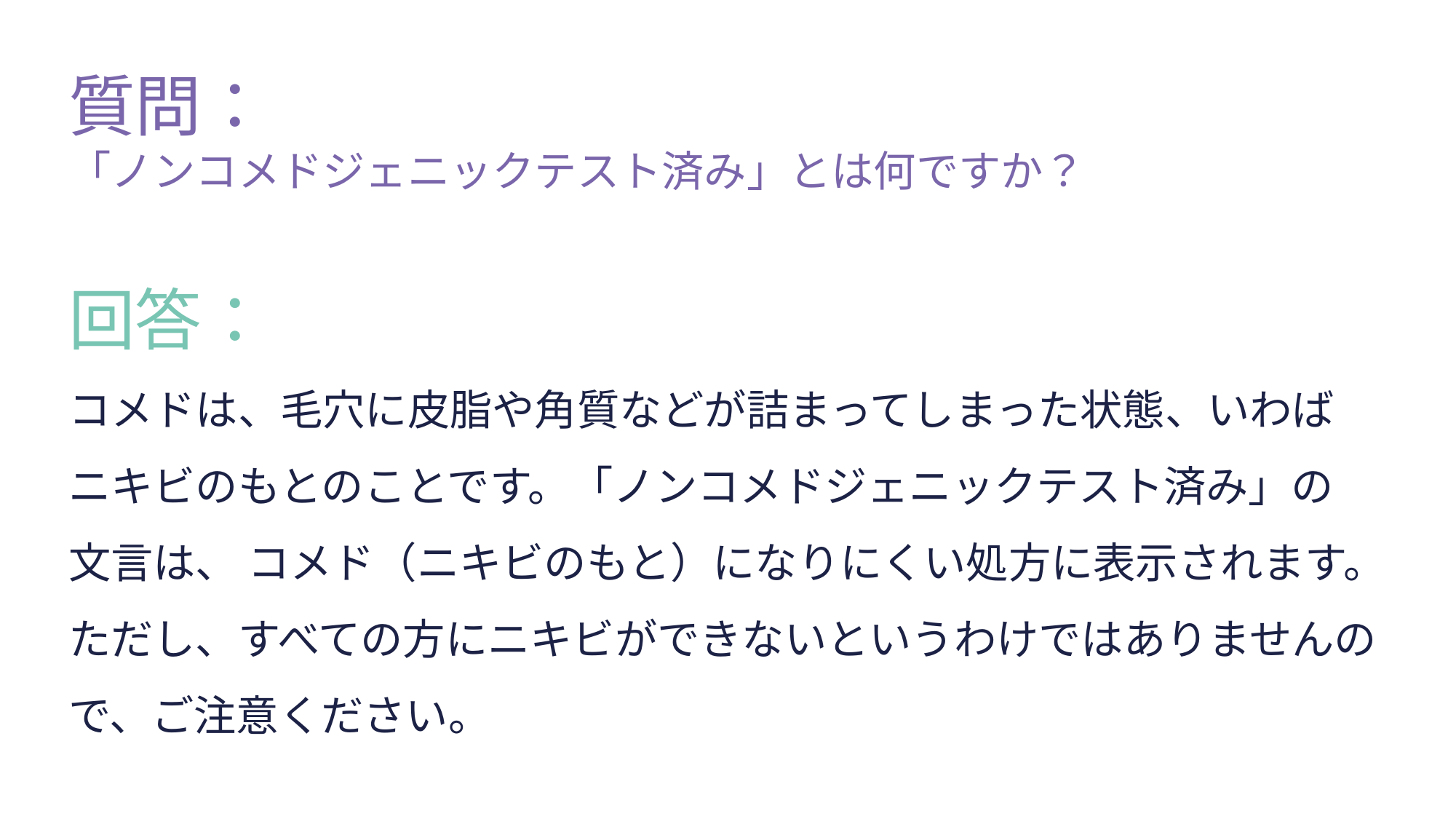

質問：
「ノンコメドジェニックテスト済み」とは何ですか？
回答：
コメドは、毛穴に皮脂や角質などが詰まってしまった状態、いわば　ニキビのもとのことです。「ノンコメドジェニックテスト済み」の　文言は、 コメド（ニキビのもと）になりにくい処方に表示されます。
ただし、すべての方にニキビができないというわけではありませんので、ご注意ください。